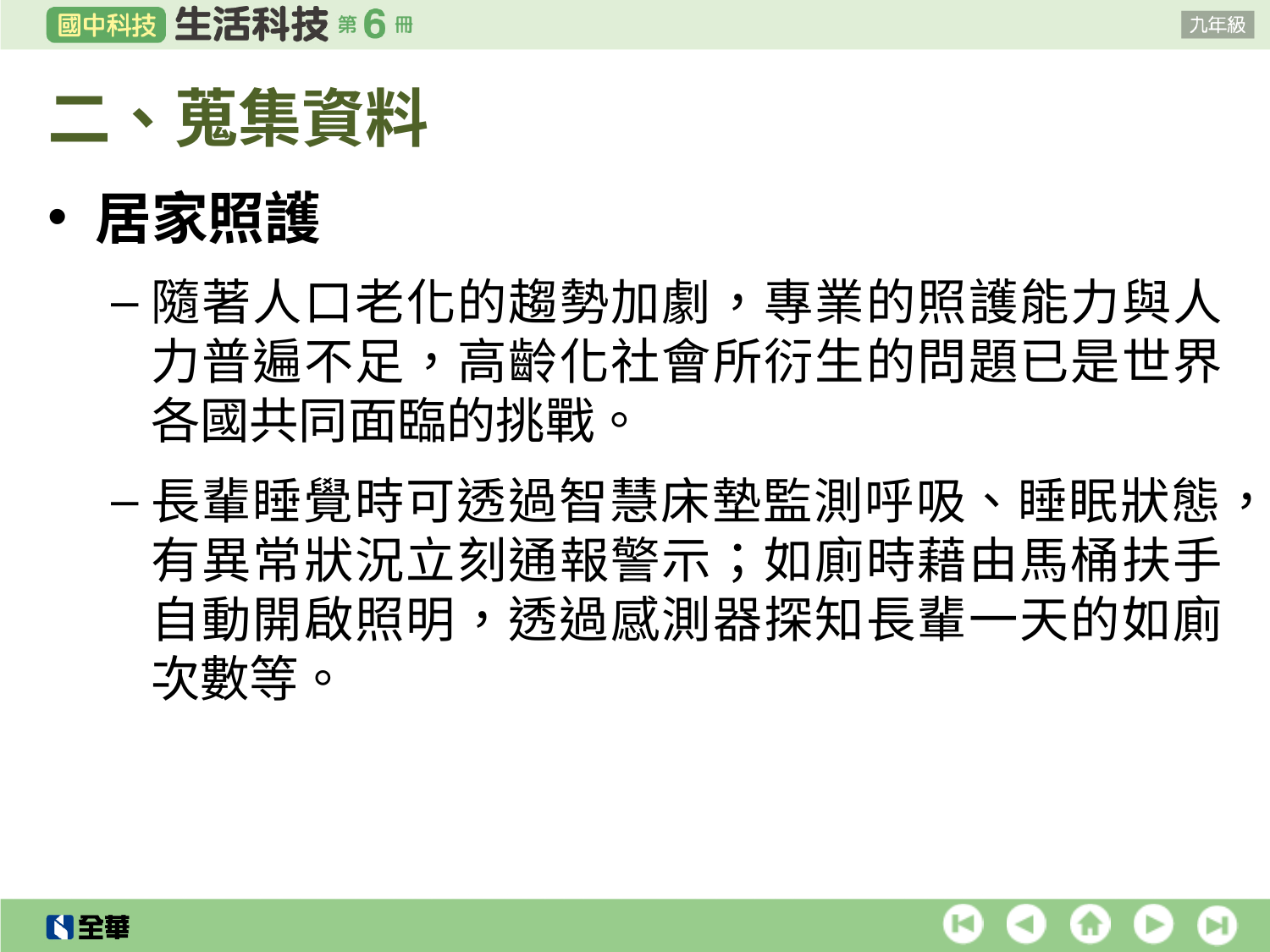

# 二、蒐集資料
居家照護
隨著人口老化的趨勢加劇，專業的照護能力與人力普遍不足，高齡化社會所衍生的問題已是世界各國共同面臨的挑戰。
長輩睡覺時可透過智慧床墊監測呼吸、睡眠狀態，有異常狀況立刻通報警示；如廁時藉由馬桶扶手自動開啟照明，透過感測器探知長輩一天的如廁次數等。